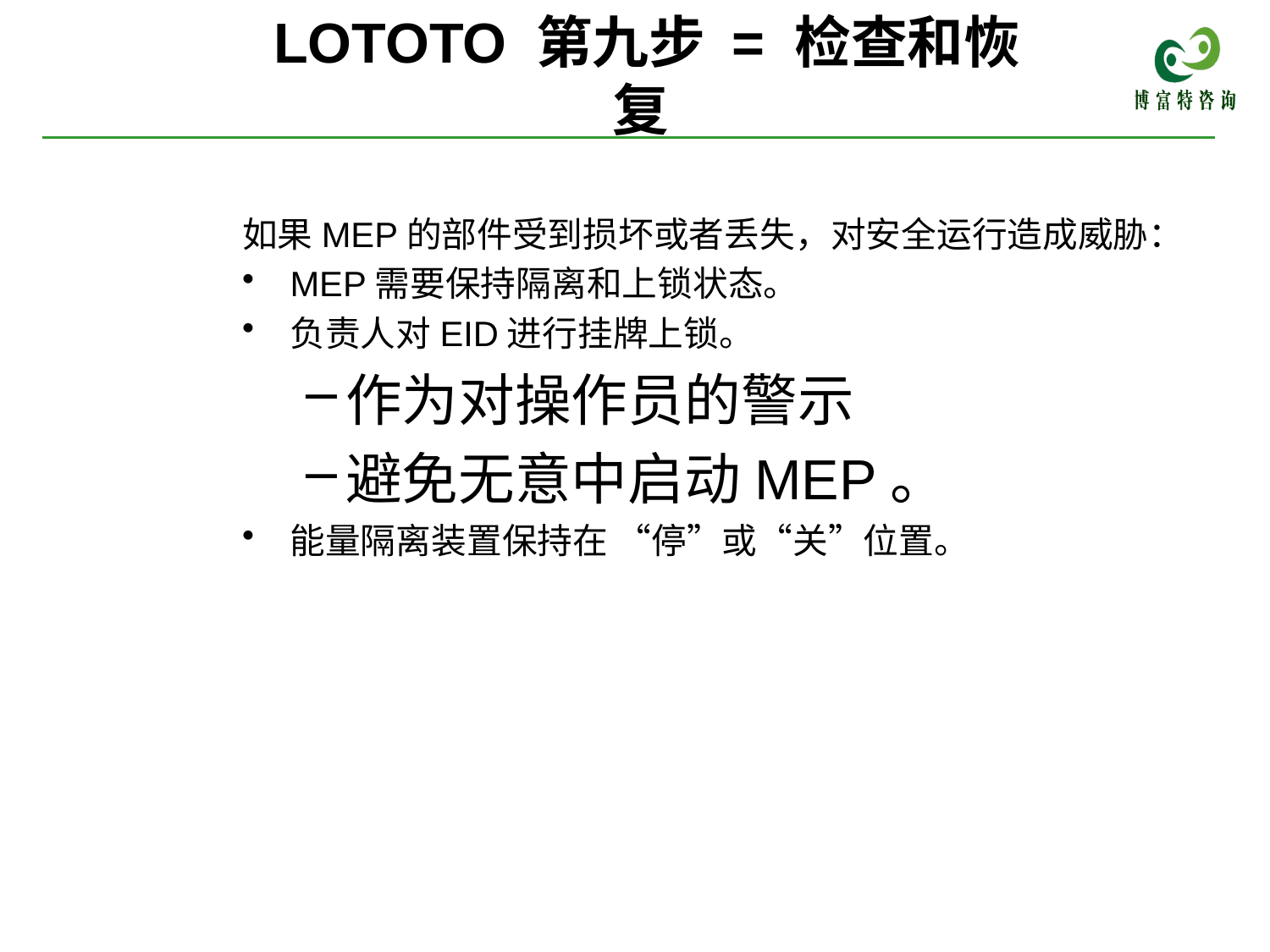

# LOTOTO 第九步 = 检查和恢复
如果MEP的部件受到损坏或者丢失，对安全运行造成威胁：
MEP需要保持隔离和上锁状态。
负责人对EID进行挂牌上锁。
作为对操作员的警示
避免无意中启动MEP。
能量隔离装置保持在 “停”或“关”位置。